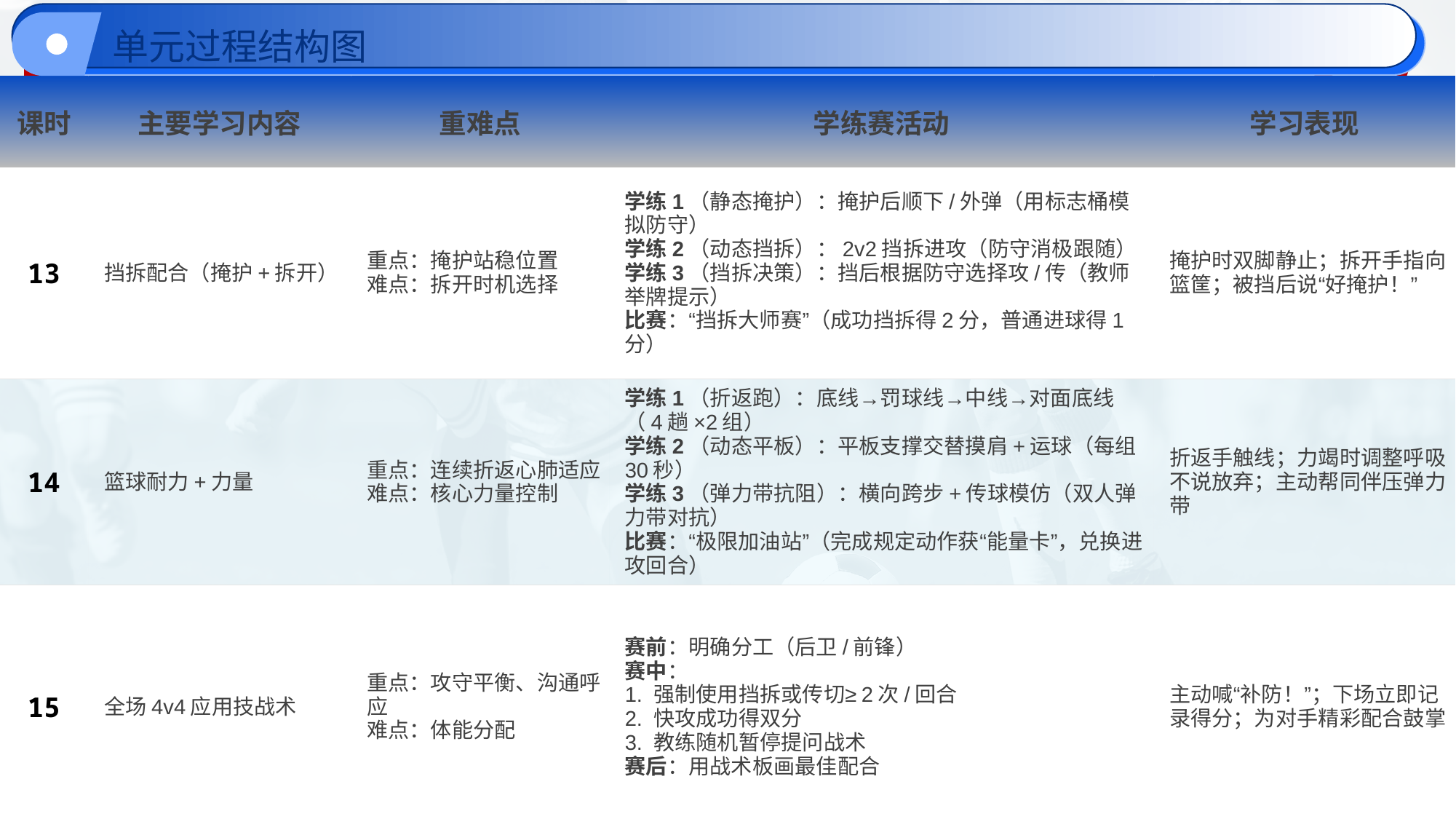

单元过程结构图

| 课时 | 主要学习内容 | 重难点 | 学练赛活动 | 学习表现 |
| --- | --- | --- | --- | --- |
| 13 | 挡拆配合（掩护+拆开） | 重点：掩护站稳位置 难点：拆开时机选择 | 学练1（静态掩护）：掩护后顺下/外弹（用标志桶模拟防守） 学练2（动态挡拆）：2v2挡拆进攻（防守消极跟随） 学练3（挡拆决策）：挡后根据防守选择攻/传（教师举牌提示） 比赛：“挡拆大师赛”（成功挡拆得2分，普通进球得1分） | 掩护时双脚静止；拆开手指向篮筐；被挡后说“好掩护！” |
| 14 | 篮球耐力+力量 | 重点：连续折返心肺适应 难点：核心力量控制 | 学练1（折返跑）：底线→罚球线→中线→对面底线（4趟×2组） 学练2（动态平板）：平板支撑交替摸肩+运球（每组30秒） 学练3（弹力带抗阻）：横向跨步+传球模仿（双人弹力带对抗） 比赛：“极限加油站”（完成规定动作获“能量卡”，兑换进攻回合） | 折返手触线；力竭时调整呼吸不说放弃；主动帮同伴压弹力带 |
| 15 | 全场4v4应用技战术 | 重点：攻守平衡、沟通呼应 难点：体能分配 | 赛前：明确分工（后卫/前锋） 赛中： 1. 强制使用挡拆或传切≥2次/回合 2. 快攻成功得双分 3. 教练随机暂停提问战术 赛后：用战术板画最佳配合 | 主动喊“补防！”；下场立即记录得分；为对手精彩配合鼓掌 |